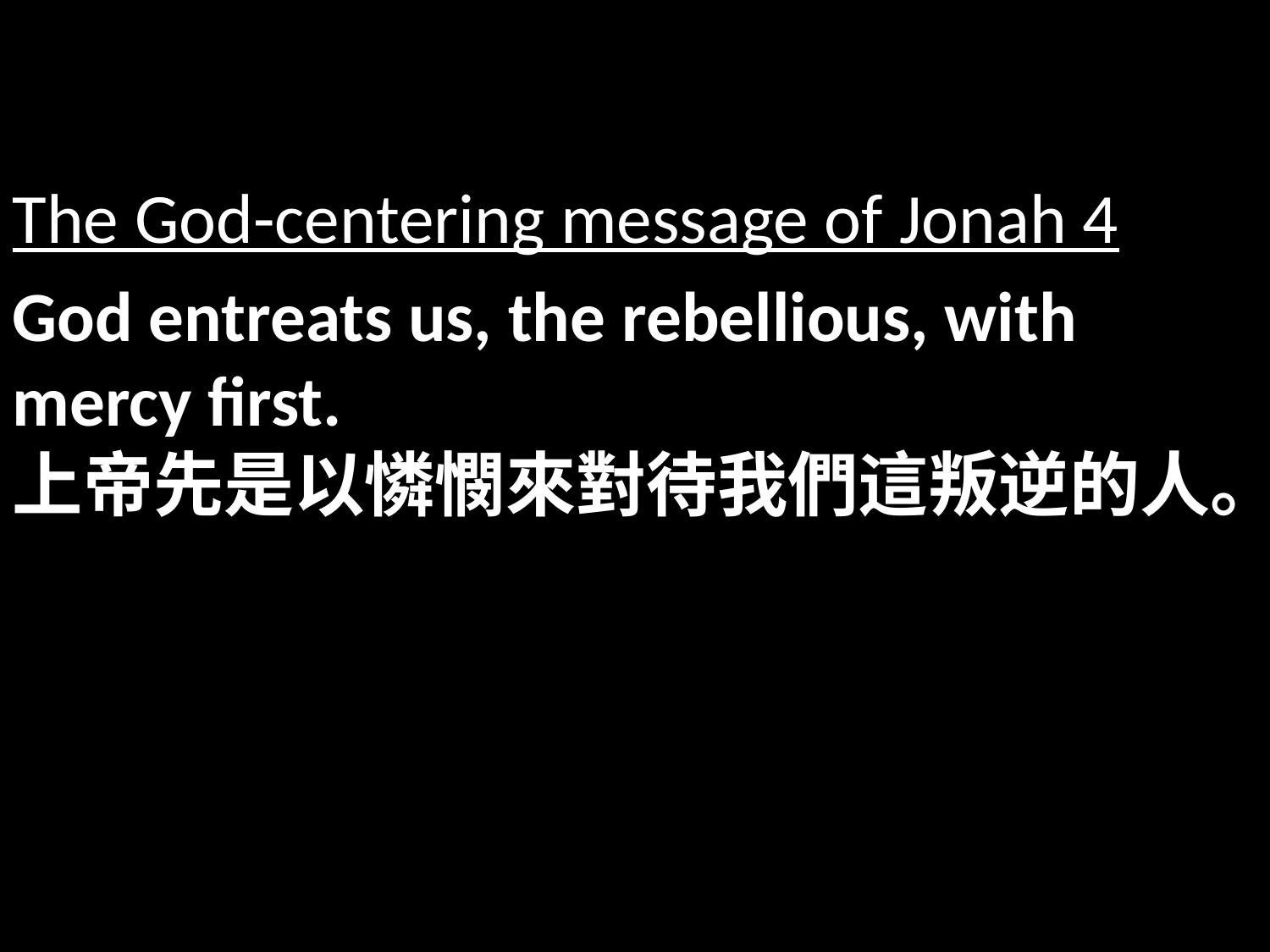

The God-centering message of Jonah 4
God entreats us, the rebellious, with mercy first.
上帝先是以憐憫來對待我們這叛逆的人。